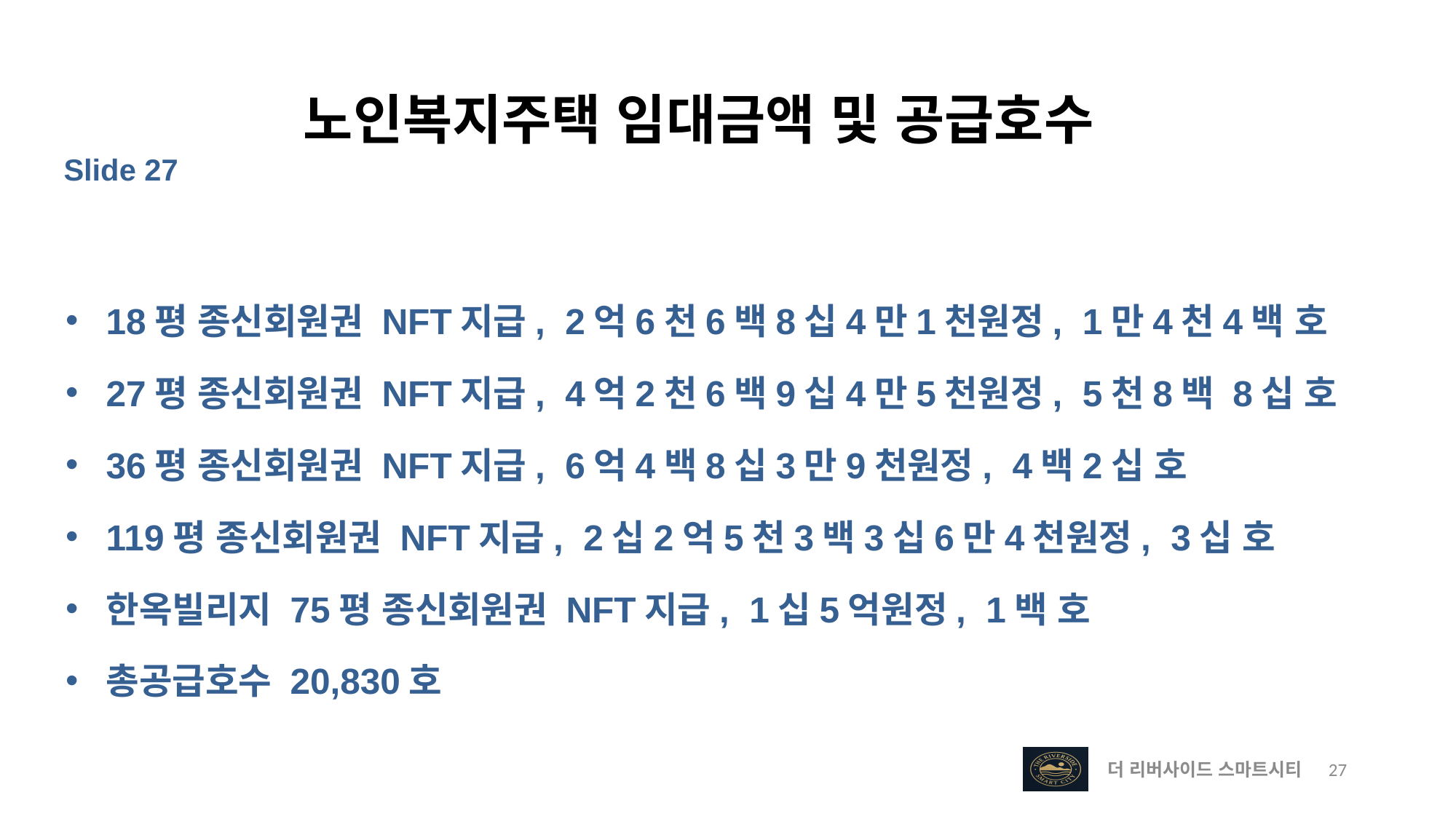

노인복지주택 임대금액 및 공급호수

18평 종신회원권 NFT지급,  2억6천6백8십4만1천원정,  1만4천4백 호
27평 종신회원권 NFT지급,  4억2천6백9십4만5천원정,  5천8백 8십 호
36평 종신회원권 NFT지급,  6억4백8십3만9천원정,  4백2십 호
119평 종신회원권 NFT지급,  2십2억5천3백3십6만4천원정,  3십 호
한옥빌리지 75평 종신회원권 NFT지급,  1십5억원정,  1백 호
총공급호수 20,830호

Slide 27
             더 리버사이드 스마트시티
  27